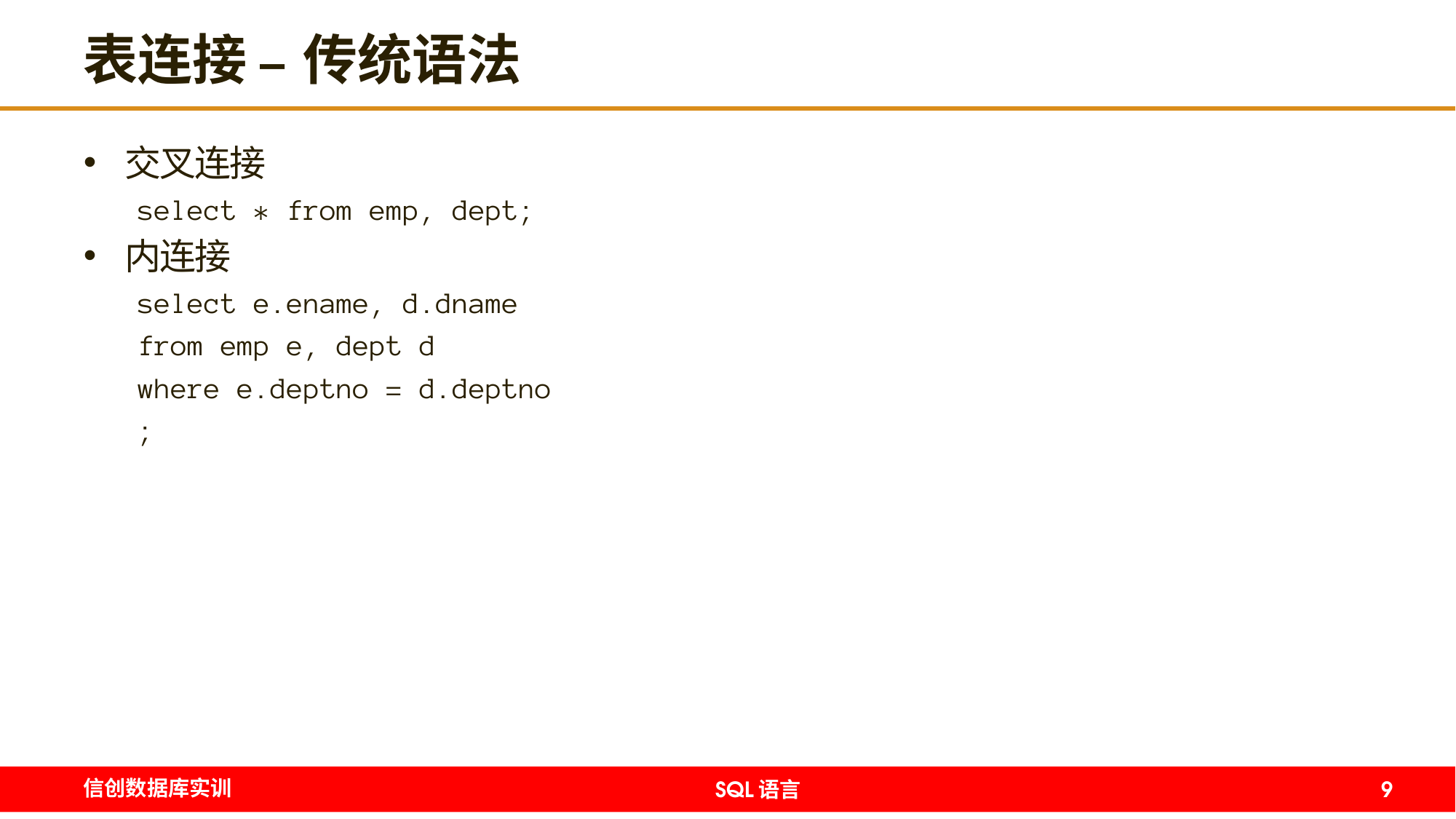

# 表连接-传统语法
交叉连接
select * from emp, dept;
内连接
select e.ename, d.dname
from emp e, dept d
where e.deptno = d.deptno
;